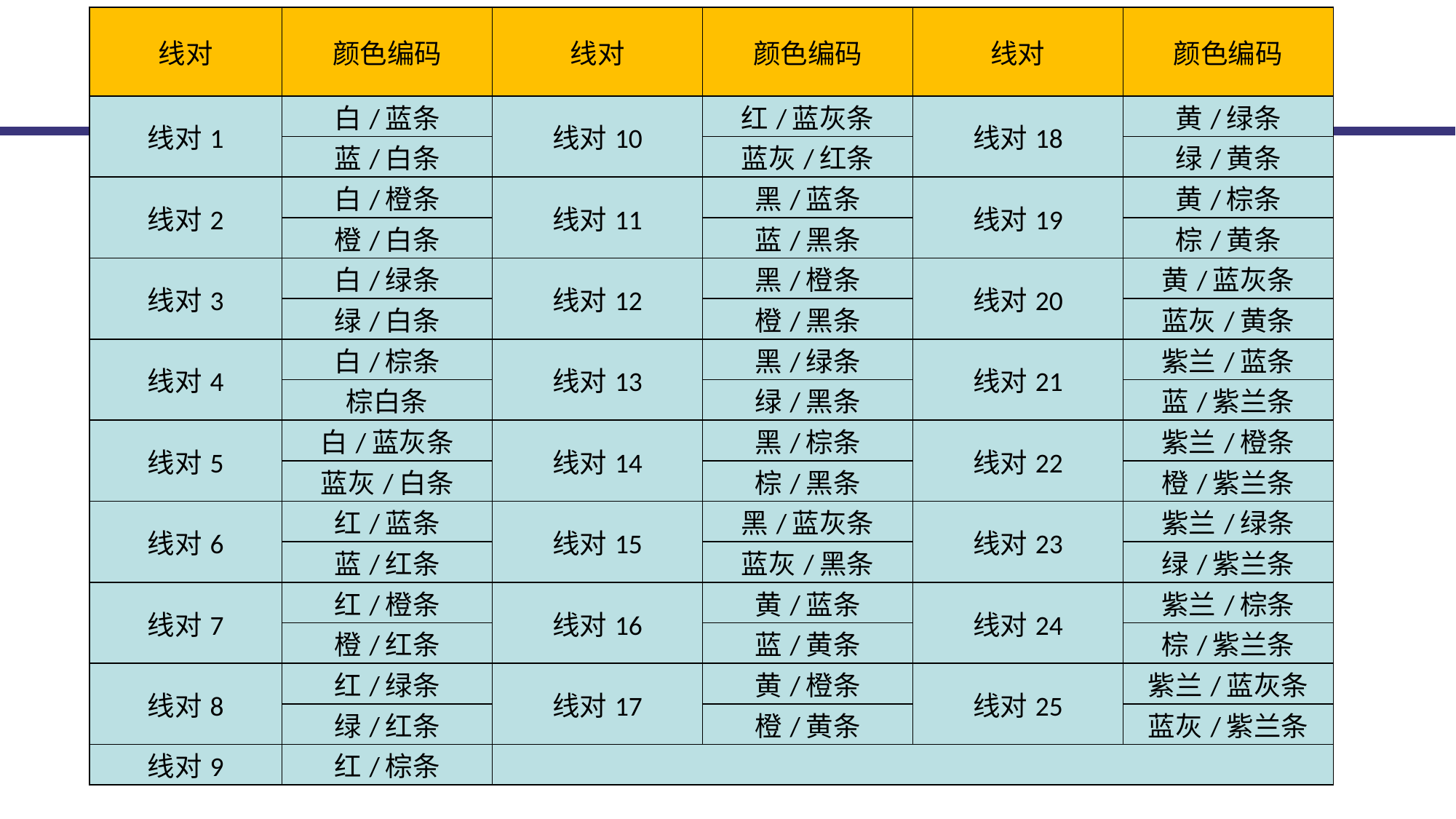

| 线对 | 颜色编码 | 线对 | 颜色编码 | 线对 | 颜色编码 |
| --- | --- | --- | --- | --- | --- |
| 线对1 | 白/蓝条 | 线对10 | 红/蓝灰条 | 线对18 | 黄/绿条 |
|  | 蓝/白条 |  | 蓝灰/红条 |  | 绿/黄条 |
| 线对2 | 白/橙条 | 线对11 | 黑/蓝条 | 线对19 | 黄/棕条 |
|  | 橙/白条 |  | 蓝/黑条 |  | 棕/黄条 |
| 线对3 | 白/绿条 | 线对12 | 黑/橙条 | 线对20 | 黄/蓝灰条 |
|  | 绿/白条 |  | 橙/黑条 |  | 蓝灰/黄条 |
| 线对4 | 白/棕条 | 线对13 | 黑/绿条 | 线对21 | 紫兰/蓝条 |
|  | 棕白条 |  | 绿/黑条 |  | 蓝/紫兰条 |
| 线对5 | 白/蓝灰条 | 线对14 | 黑/棕条 | 线对22 | 紫兰/橙条 |
|  | 蓝灰/白条 |  | 棕/黑条 |  | 橙/紫兰条 |
| 线对6 | 红/蓝条 | 线对15 | 黑/蓝灰条 | 线对23 | 紫兰/绿条 |
|  | 蓝/红条 |  | 蓝灰/黑条 |  | 绿/紫兰条 |
| 线对7 | 红/橙条 | 线对16 | 黄/蓝条 | 线对24 | 紫兰/棕条 |
|  | 橙/红条 |  | 蓝/黄条 |  | 棕/紫兰条 |
| 线对8 | 红/绿条 | 线对17 | 黄/橙条 | 线对25 | 紫兰/蓝灰条 |
|  | 绿/红条 |  | 橙/黄条 |  | 蓝灰/紫兰条 |
| 线对9 | 红/棕条 |  |  |  |  |
#